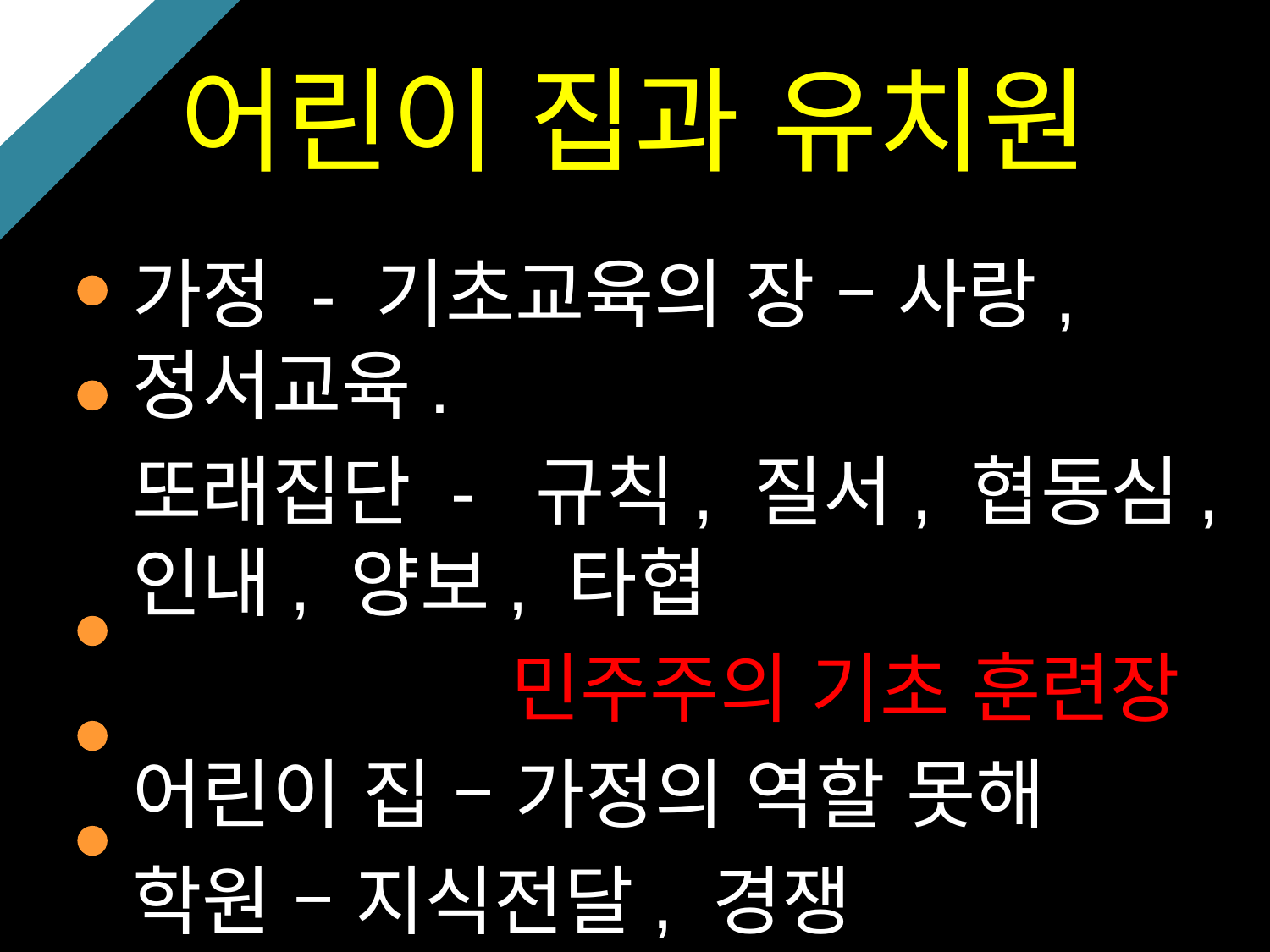

# 어린이 집과 유치원
가정 - 기초교육의 장 – 사랑, 정서교육.
또래집단 -  규칙, 질서, 협동심, 인내, 양보, 타협
                 민주주의 기초 훈련장
어린이 집 – 가정의 역할 못해
학원 – 지식전달, 경쟁
교육에 대한 부모의 착각